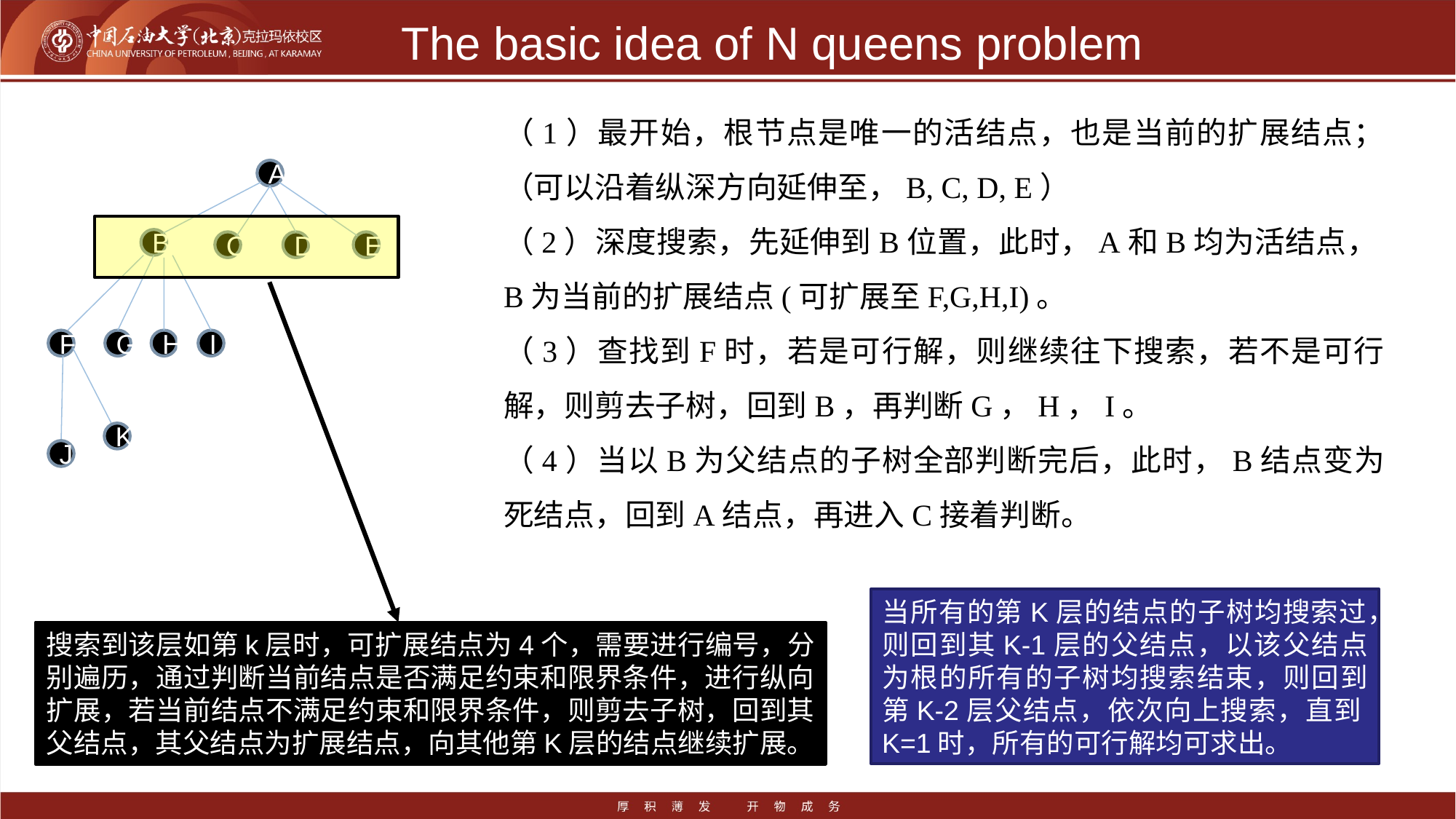

# The basic idea of N queens problem
（1）最开始，根节点是唯一的活结点，也是当前的扩展结点；（可以沿着纵深方向延伸至，B, C, D, E）
（2）深度搜索，先延伸到B位置，此时，A和B均为活结点，B为当前的扩展结点(可扩展至F,G,H,I)。
（3）查找到F时，若是可行解，则继续往下搜索，若不是可行解，则剪去子树，回到B，再判断G，H，I。
（4）当以B为父结点的子树全部判断完后，此时，B结点变为死结点，回到A结点，再进入C接着判断。
A
B
C
D
E
F
G
H
I
K
J

当所有的第K层的结点的子树均搜索过，则回到其K-1层的父结点，以该父结点为根的所有的子树均搜索结束，则回到第K-2层父结点，依次向上搜索，直到K=1时，所有的可行解均可求出。
搜索到该层如第k层时，可扩展结点为4个，需要进行编号，分别遍历，通过判断当前结点是否满足约束和限界条件，进行纵向扩展，若当前结点不满足约束和限界条件，则剪去子树，回到其父结点，其父结点为扩展结点，向其他第K层的结点继续扩展。